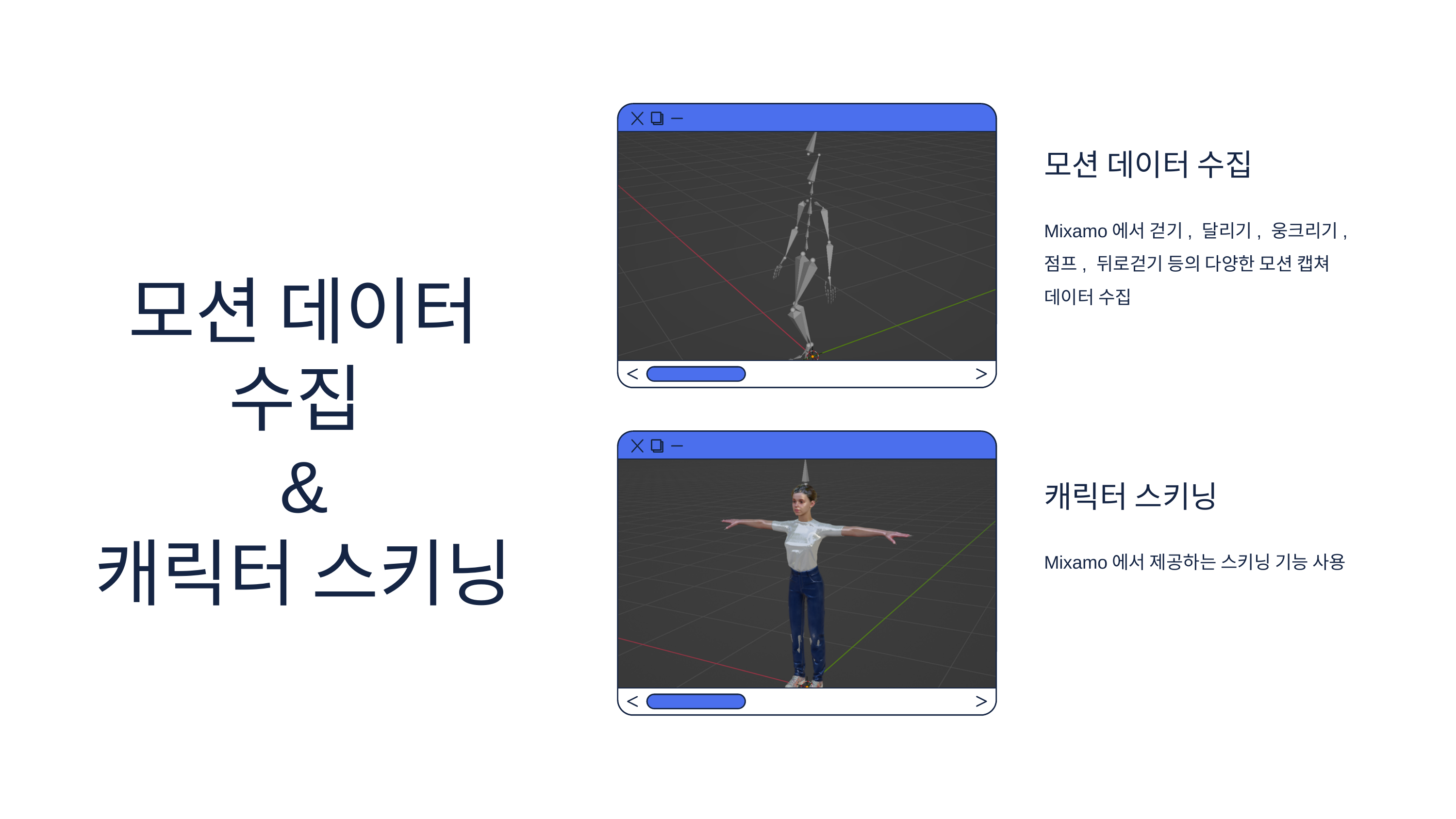

모션 데이터 수집
Mixamo에서 걷기, 달리기, 웅크리기, 점프, 뒤로걷기 등의 다양한 모션 캡쳐 데이터 수집
모션 데이터 수집
&
캐릭터 스키닝

캐릭터 스키닝
Mixamo에서 제공하는 스키닝 기능 사용